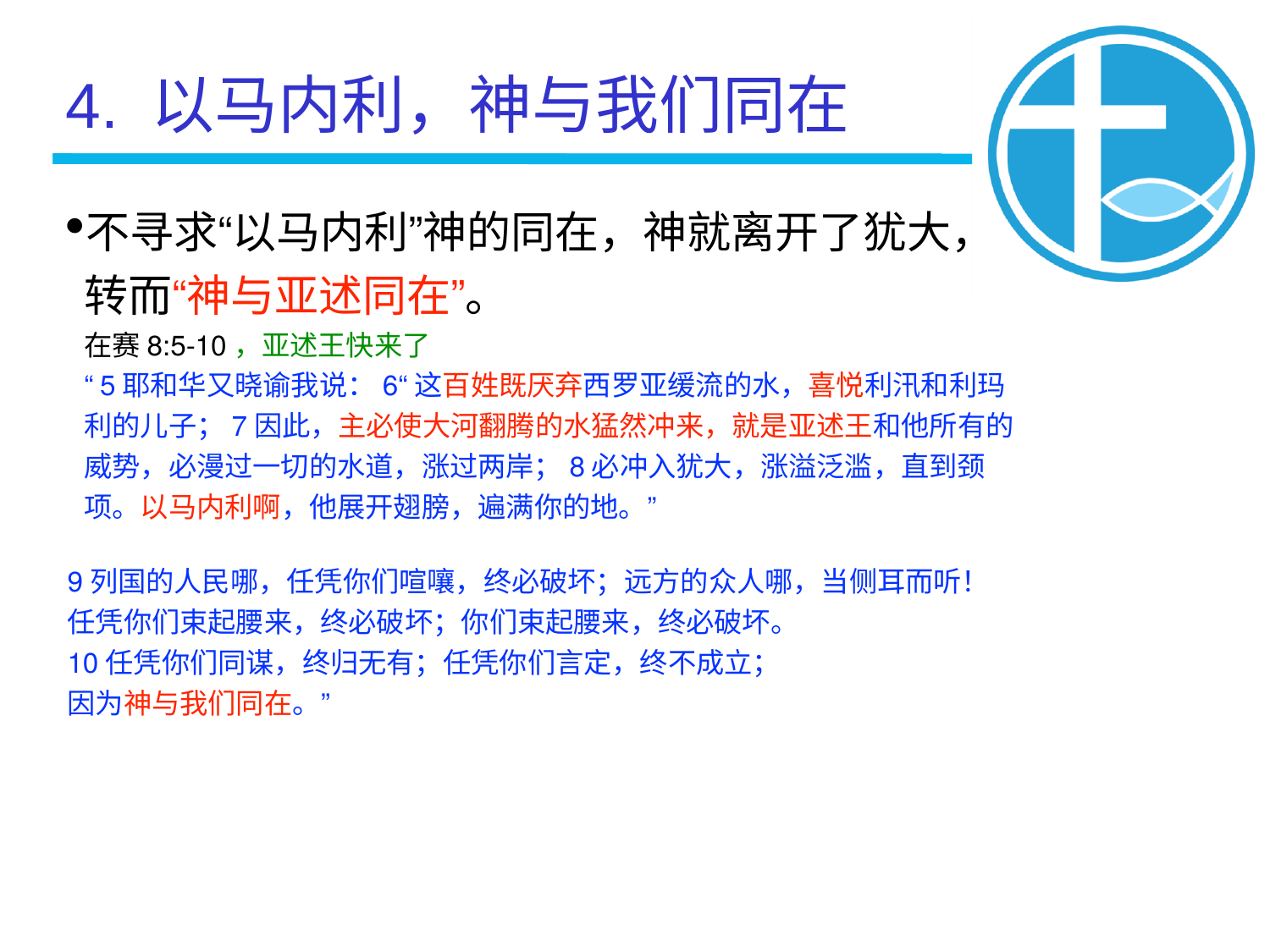

4. 以马内利，神与我们同在
不寻求“以马内利”神的同在，神就离开了犹大，转而“神与亚述同在”。
在赛8:5-10，亚述王快来了
“5耶和华又晓谕我说：6“这百姓既厌弃西罗亚缓流的水，喜悦利汛和利玛利的儿子；7因此，主必使大河翻腾的水猛然冲来，就是亚述王和他所有的威势，必漫过一切的水道，涨过两岸；8必冲入犹大，涨溢泛滥，直到颈项。以马内利啊，他展开翅膀，遍满你的地。”

9列国的人民哪，任凭你们喧嚷，终必破坏；远方的众人哪，当侧耳而听！
任凭你们束起腰来，终必破坏；你们束起腰来，终必破坏。
10任凭你们同谋，终归无有；任凭你们言定，终不成立；
因为神与我们同在。”